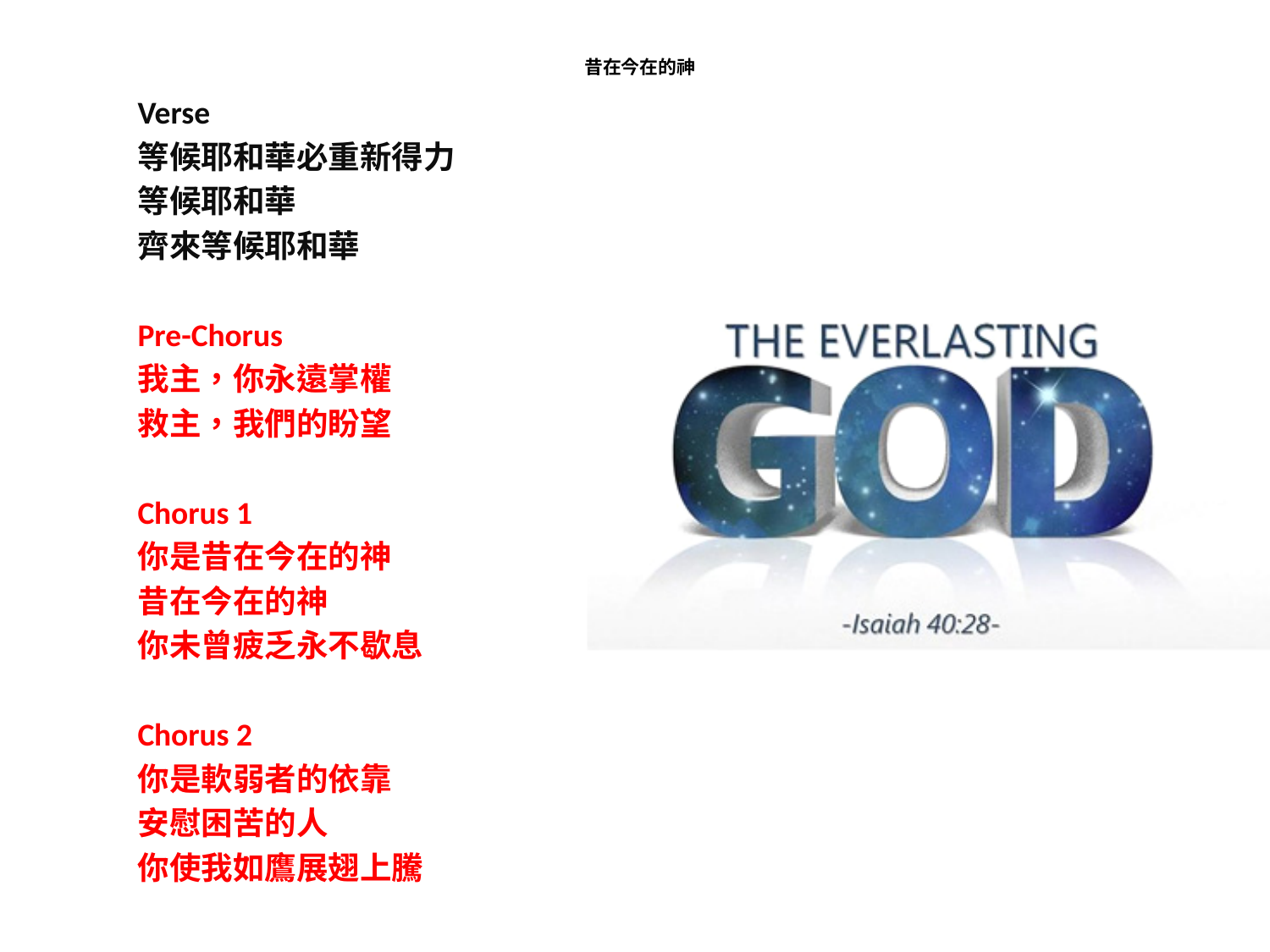

# 昔在今在的神
Verse
等候耶和華必重新得力
等候耶和華
齊來等候耶和華

Pre-Chorus
我主，你永遠掌權
救主，我們的盼望

Chorus 1
你是昔在今在的神
昔在今在的神
你未曾疲乏永不歇息

Chorus 2
你是軟弱者的依靠
安慰困苦的人
你使我如鷹展翅上騰